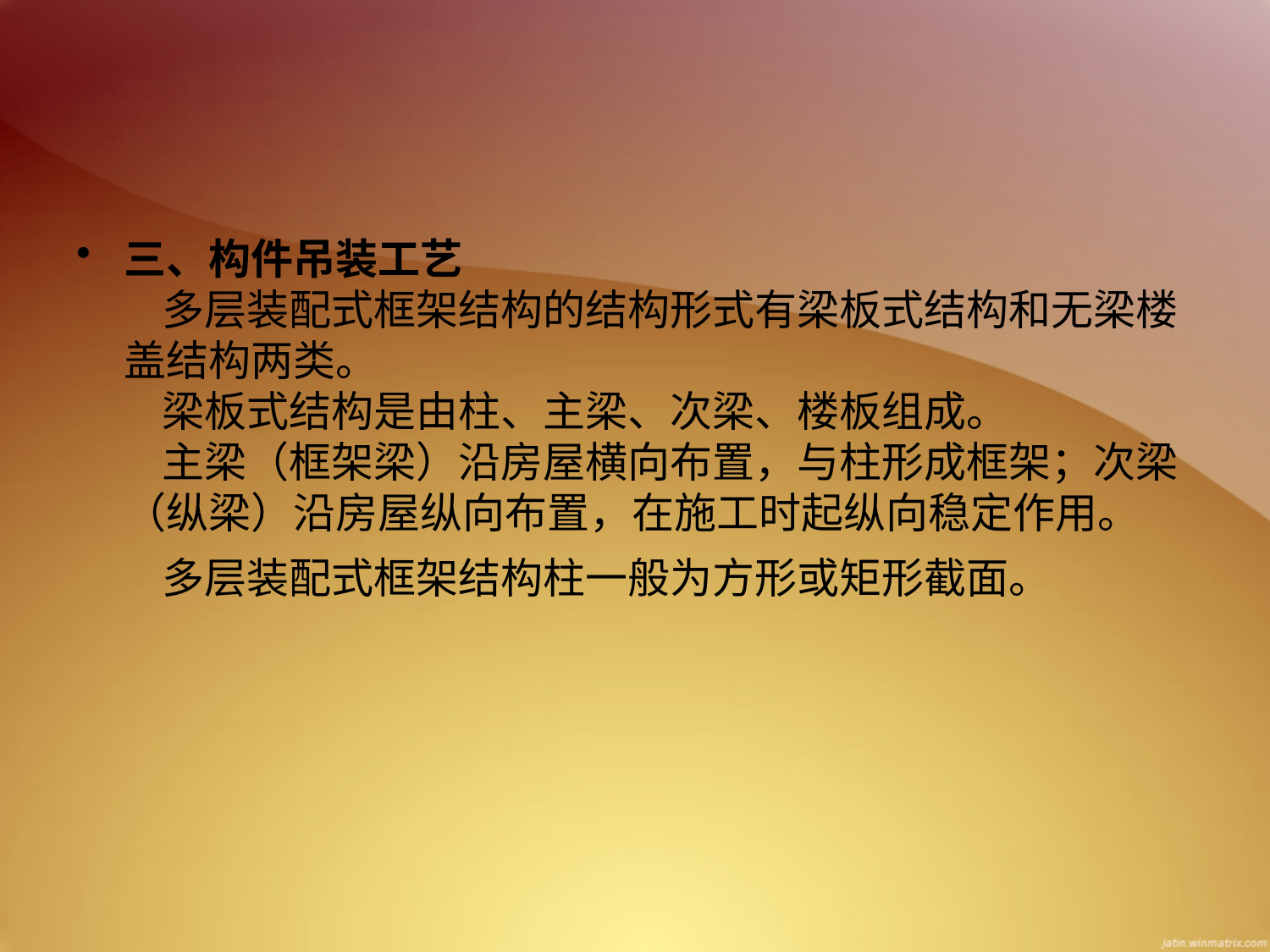

三、构件吊装工艺
    多层装配式框架结构的结构形式有梁板式结构和无梁楼盖结构两类。
    梁板式结构是由柱、主梁、次梁、楼板组成。
    主梁（框架梁）沿房屋横向布置，与柱形成框架；次梁（纵梁）沿房屋纵向布置，在施工时起纵向稳定作用。
    多层装配式框架结构柱一般为方形或矩形截面。